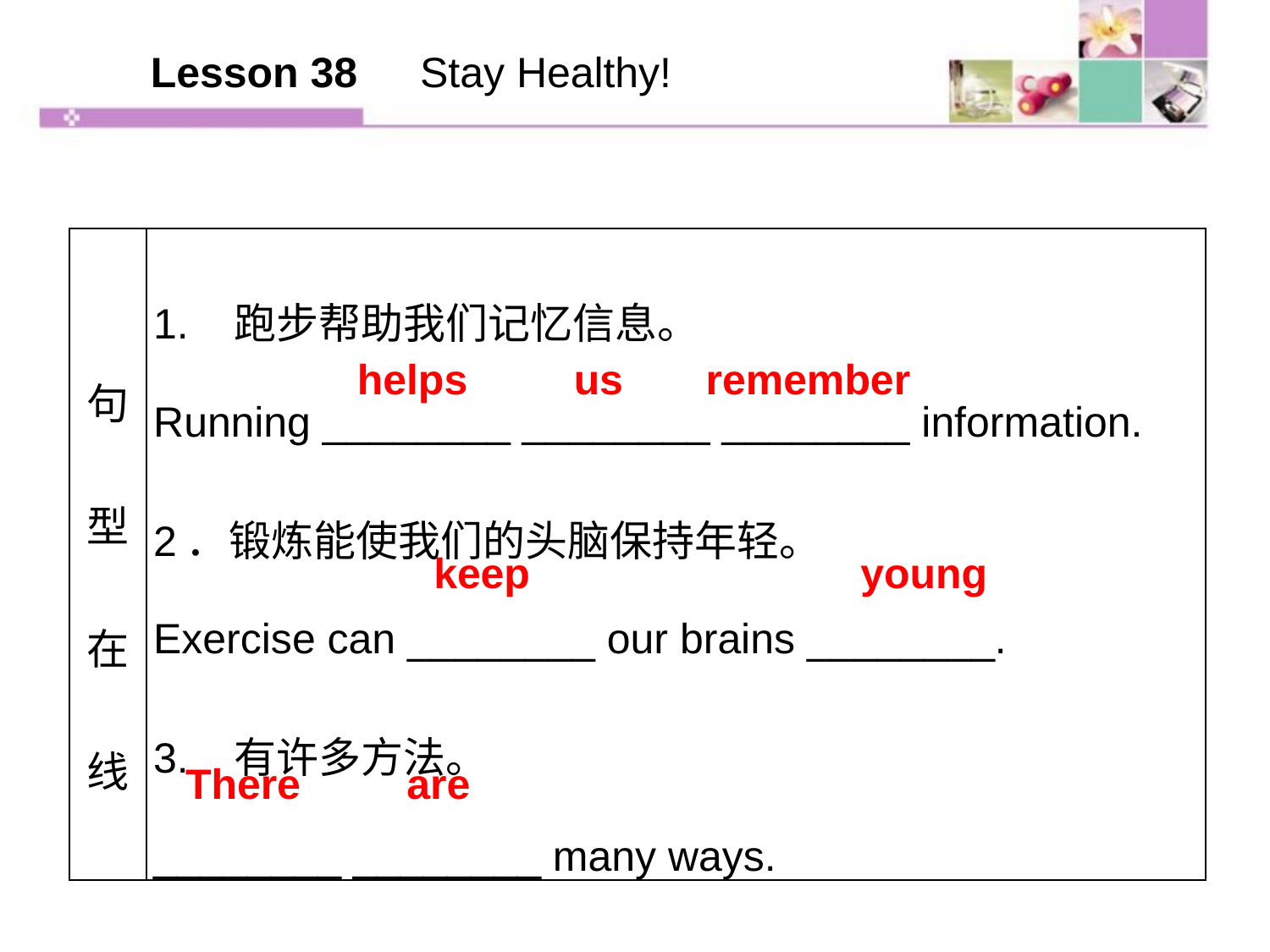

Lesson 38　Stay Healthy!
| 句型在线 | 1. 跑步帮助我们记忆信息。 Running \_\_\_\_\_\_\_\_ \_\_\_\_\_\_\_\_ \_\_\_\_\_\_\_\_ information. 2．锻炼能使我们的头脑保持年轻。 Exercise can \_\_\_\_\_\_\_\_ our brains \_\_\_\_\_\_\_\_. 3. 有许多方法。 \_\_\_\_\_\_\_\_ \_\_\_\_\_\_\_\_ many ways. |
| --- | --- |
helps         us       remember
keep                            young
There         are